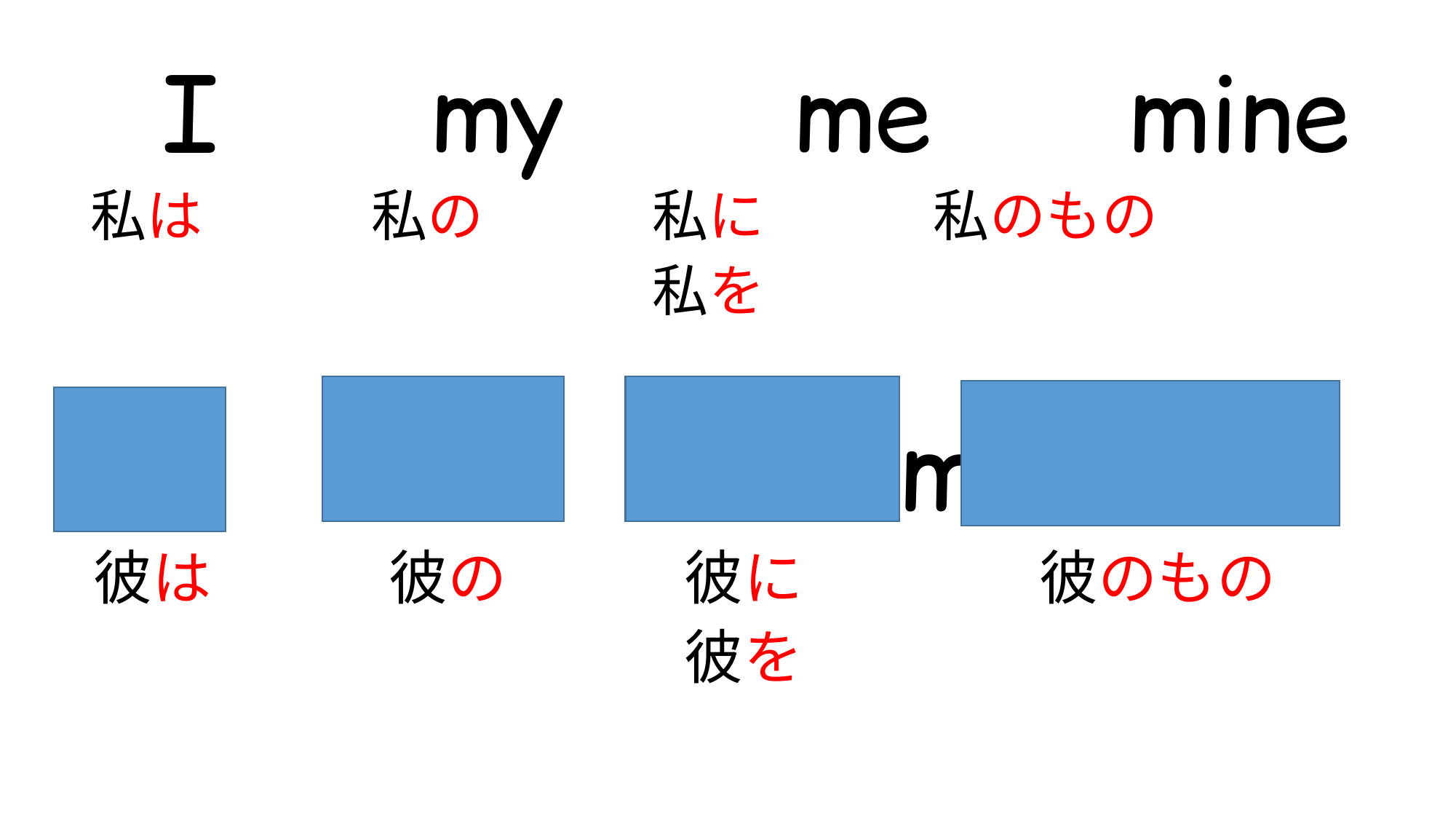

I  　my 　  me　  mine
　私は　　　私の　　　私に　　　私のもの
　　　　　　　　　　　私を

 he  　his 　  him　  his
　彼は　　　彼の　　　彼に　　　　彼のもの
　　　　　　　　　　　彼を